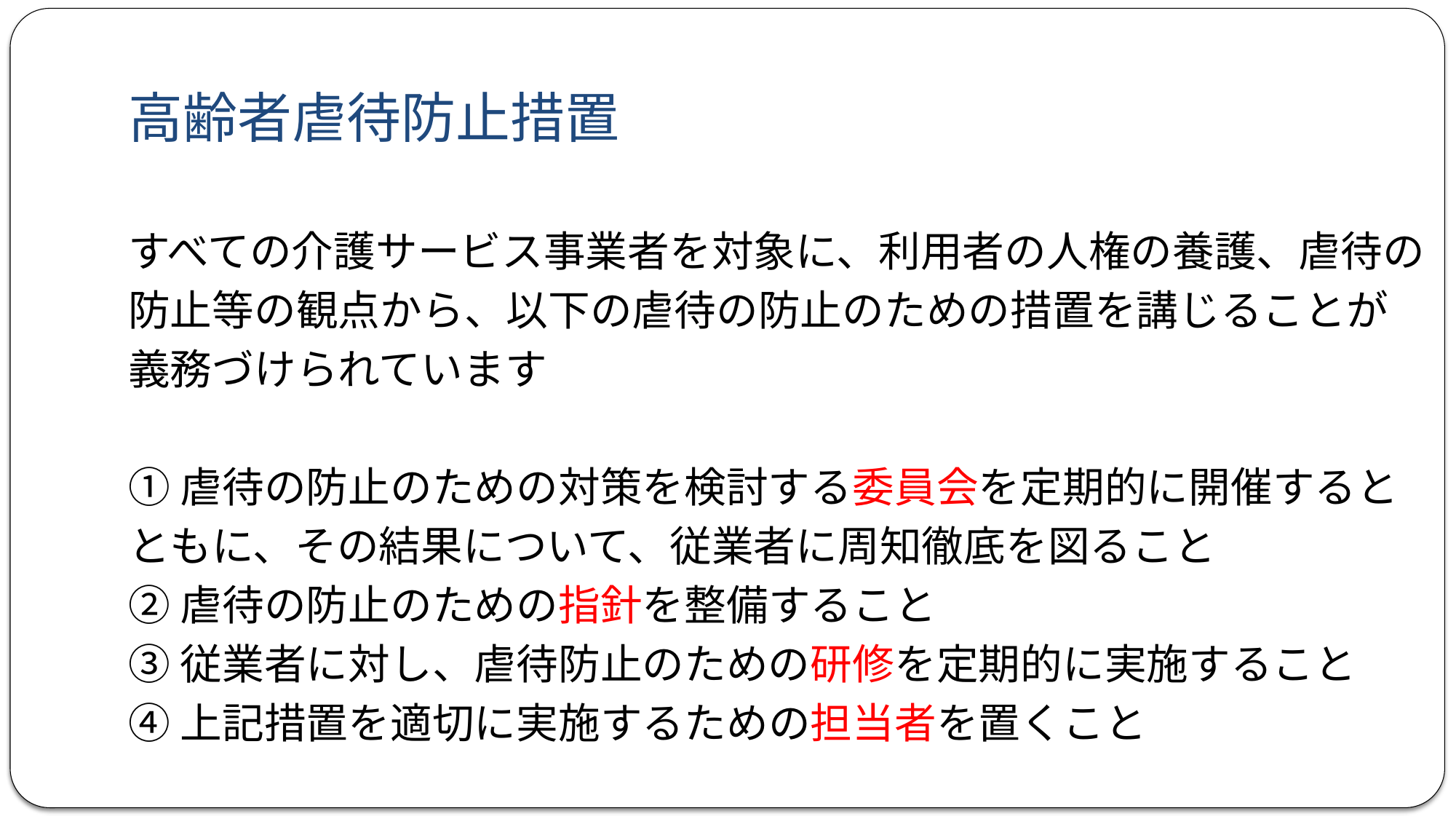

# 高齢者虐待防止措置

すべての介護サービス事業者を対象に、利用者の人権の養護、虐待の
防止等の観点から、以下の虐待の防止のための措置を講じることが
義務づけられています

①虐待の防止のための対策を検討する委員会を定期的に開催すると
ともに、その結果について、従業者に周知徹底を図ること
②虐待の防止のための指針を整備すること
③従業者に対し、虐待防止のための研修を定期的に実施すること
④上記措置を適切に実施するための担当者を置くこと